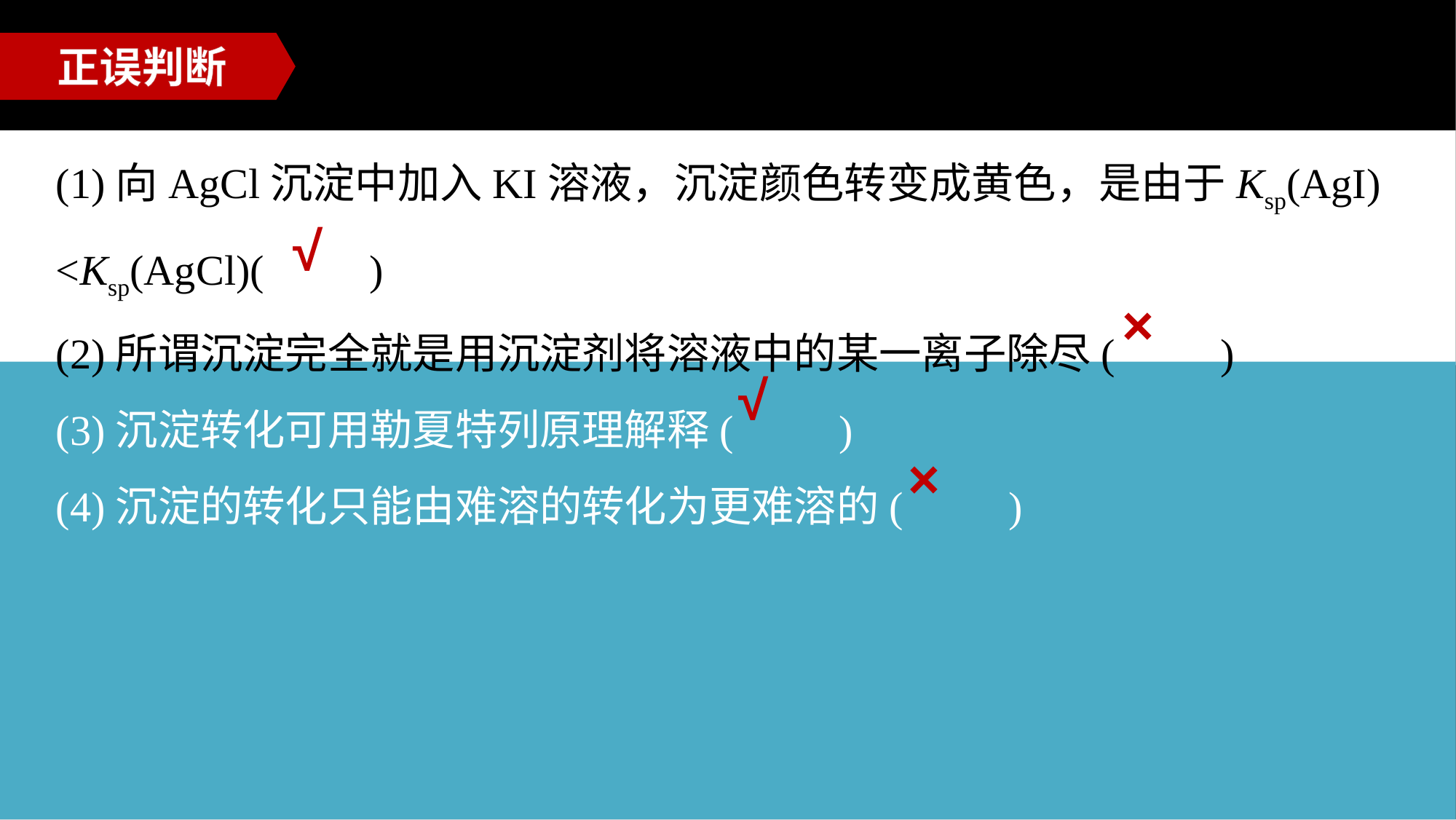

正误判断
(1)向AgCl沉淀中加入KI溶液，沉淀颜色转变成黄色，是由于Ksp(AgI)
<Ksp(AgCl)(　　)
(2)所谓沉淀完全就是用沉淀剂将溶液中的某一离子除尽(　　)
(3)沉淀转化可用勒夏特列原理解释(　　)
(4)沉淀的转化只能由难溶的转化为更难溶的(　　)

√
×
√

×